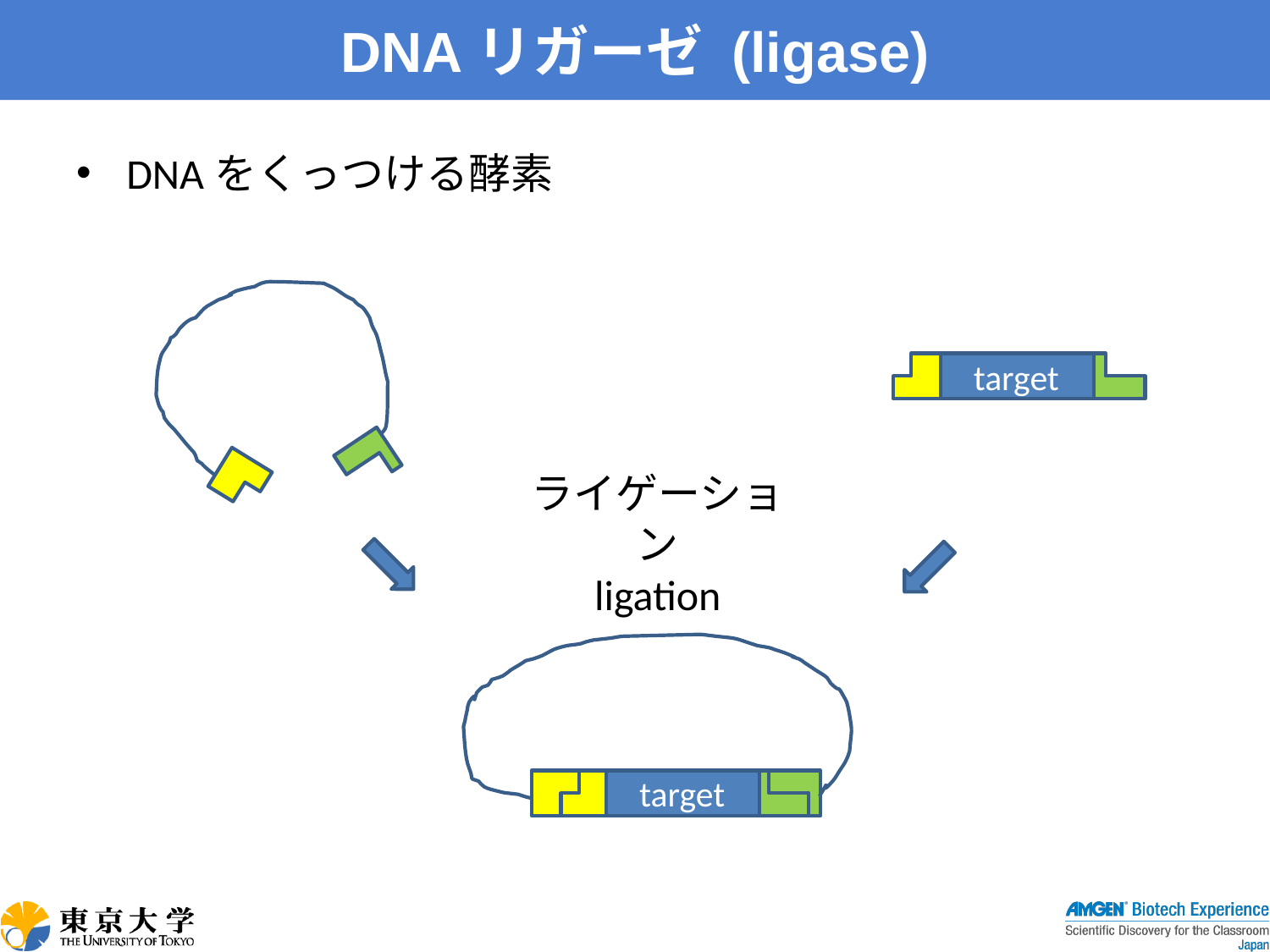

# DNAリガーゼ (ligase)
DNAをくっつける酵素

target

target

ライゲーション
ligation